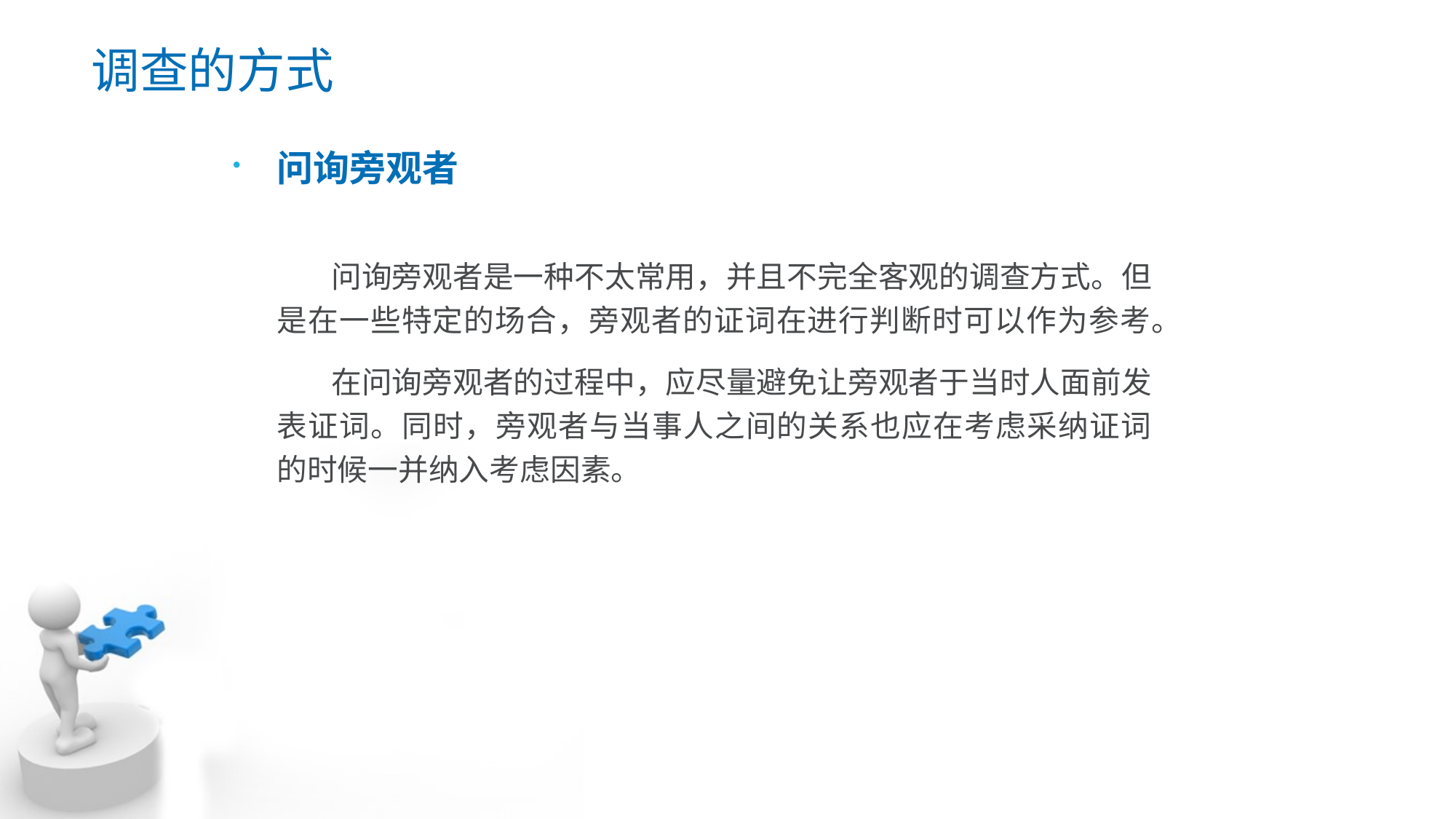

# 调查的方式
问询旁观者

       问询旁观者是一种不太常用，并且不完全客观的调查方式。但是在一些特定的场合，旁观者的证词在进行判断时可以作为参考。
       在问询旁观者的过程中，应尽量避免让旁观者于当时人面前发表证词。同时，旁观者与当事人之间的关系也应在考虑采纳证词的时候一并纳入考虑因素。